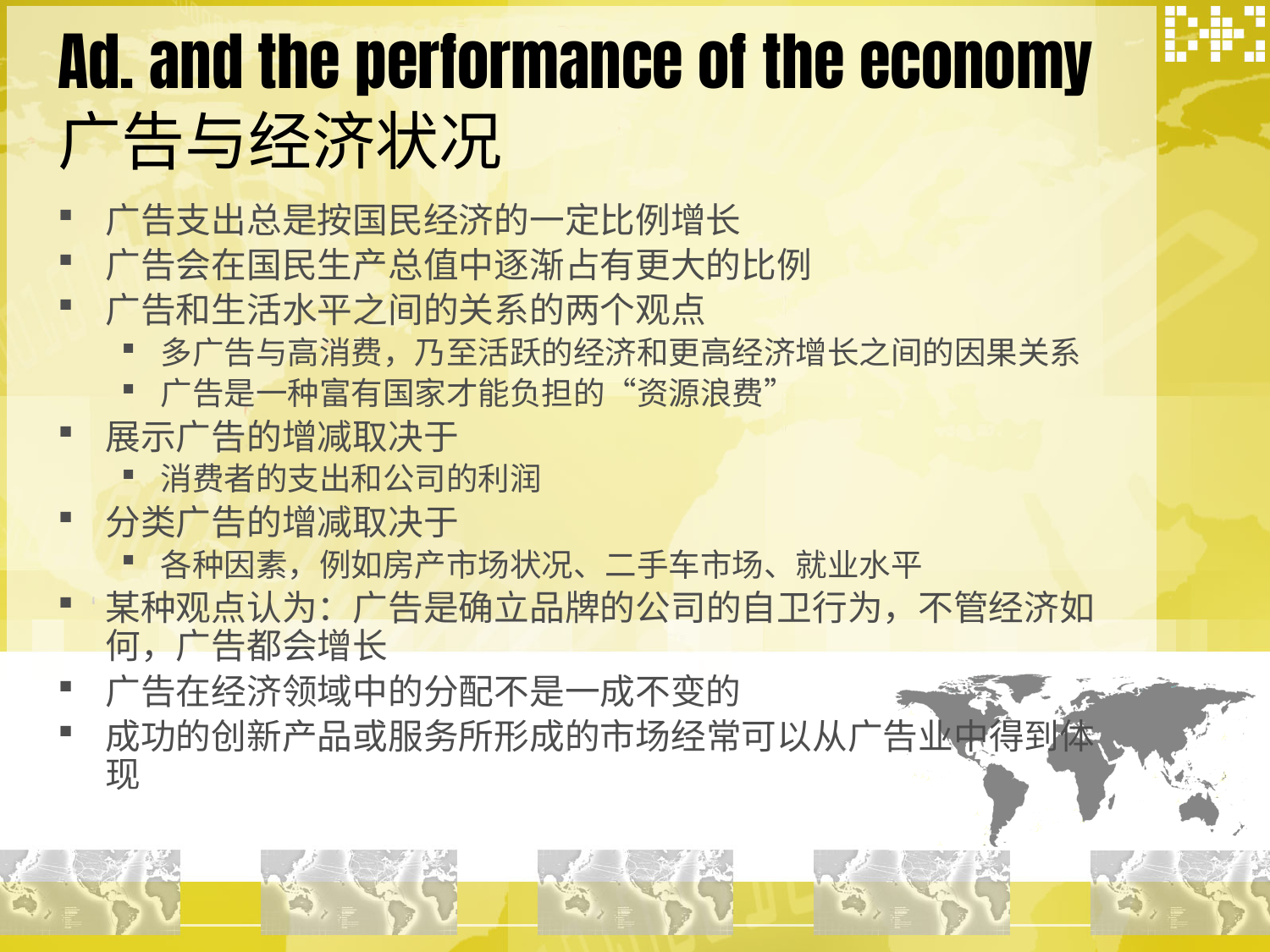

# Ad. and the performance of the economy 广告与经济状况
广告支出总是按国民经济的一定比例增长
广告会在国民生产总值中逐渐占有更大的比例
广告和生活水平之间的关系的两个观点
多广告与高消费，乃至活跃的经济和更高经济增长之间的因果关系
广告是一种富有国家才能负担的“资源浪费”
展示广告的增减取决于
消费者的支出和公司的利润
分类广告的增减取决于
各种因素，例如房产市场状况、二手车市场、就业水平
某种观点认为：广告是确立品牌的公司的自卫行为，不管经济如何，广告都会增长
广告在经济领域中的分配不是一成不变的
成功的创新产品或服务所形成的市场经常可以从广告业中得到体现